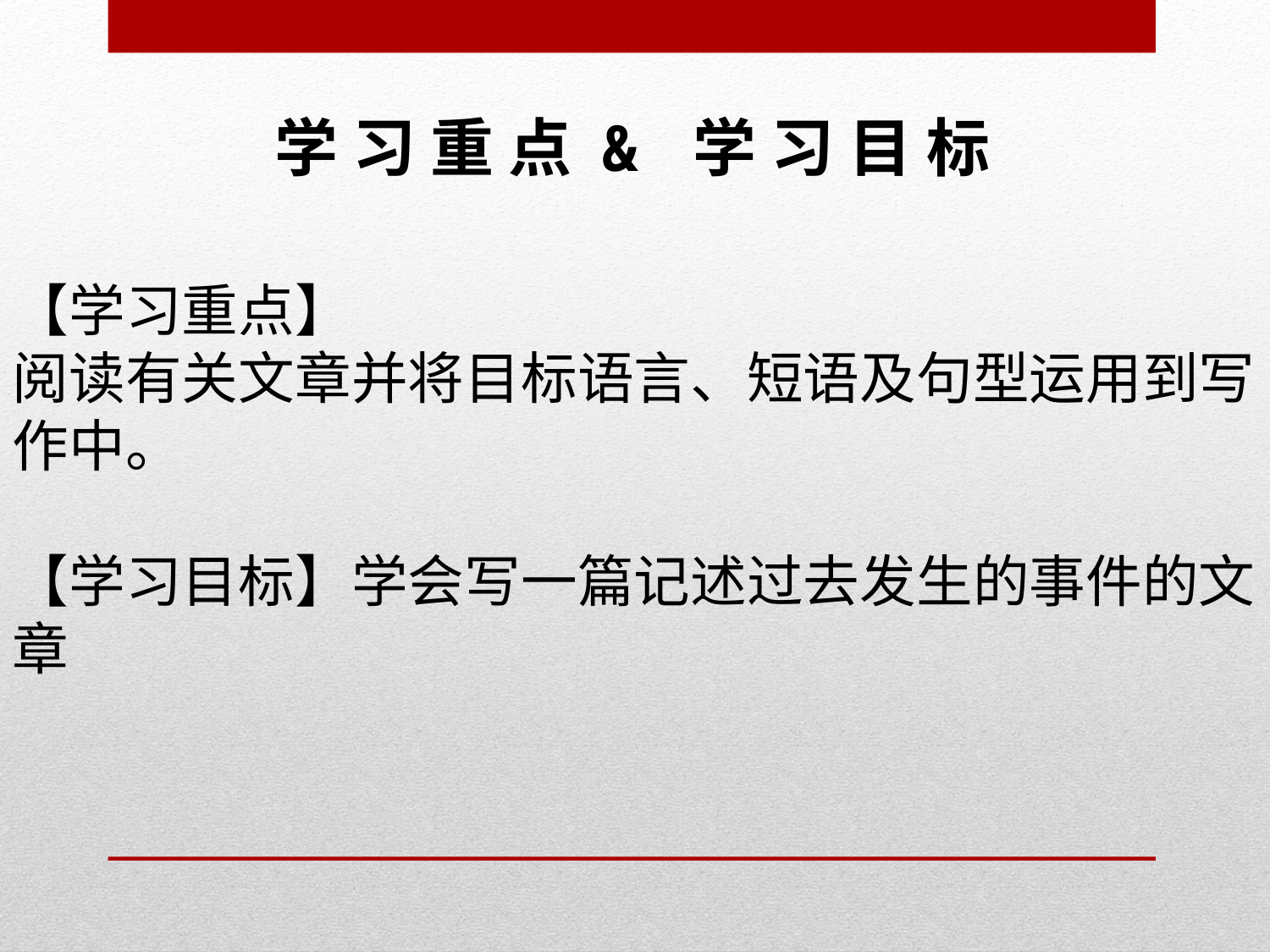

学 习 重 点 & 学 习 目 标
【学习重点】
阅读有关文章并将目标语言、短语及句型运用到写作中。

【学习目标】学会写一篇记述过去发生的事件的文章